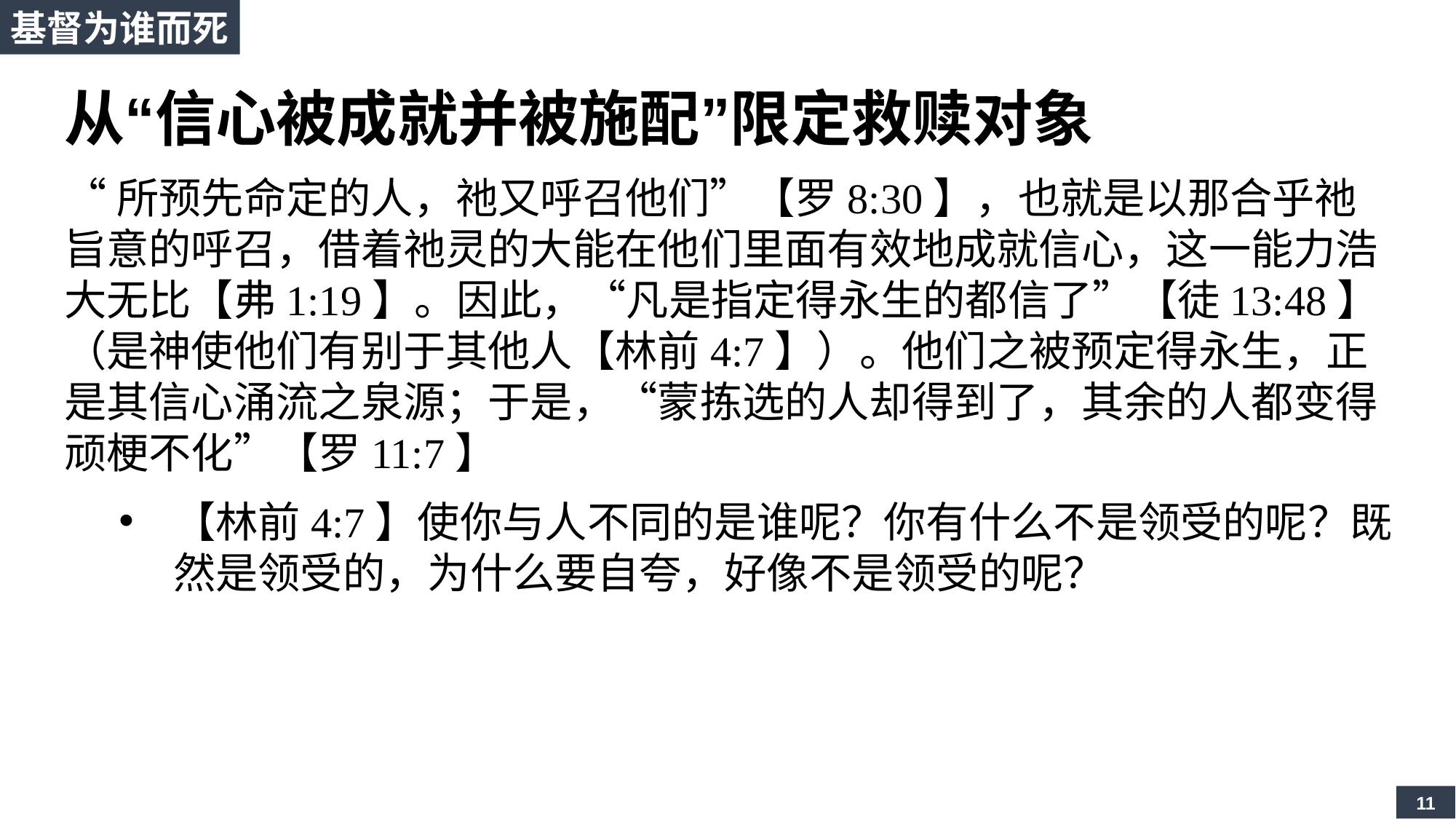

基督为谁而死
从“信心被成就并被施配”限定救赎对象
“所预先命定的人，祂又呼召他们”【罗8:30】，也就是以那合乎祂旨意的呼召，借着祂灵的大能在他们里面有效地成就信心，这一能力浩大无比【弗1:19】。因此，“凡是指定得永生的都信了”【徒13:48】（是神使他们有别于其他人【林前4:7】）。他们之被预定得永生，正是其信心涌流之泉源；于是，“蒙拣选的人却得到了，其余的人都变得顽梗不化”【罗11:7】
【林前4:7】使你与人不同的是谁呢？你有什么不是领受的呢？既然是领受的，为什么要自夸，好像不是领受的呢？
11